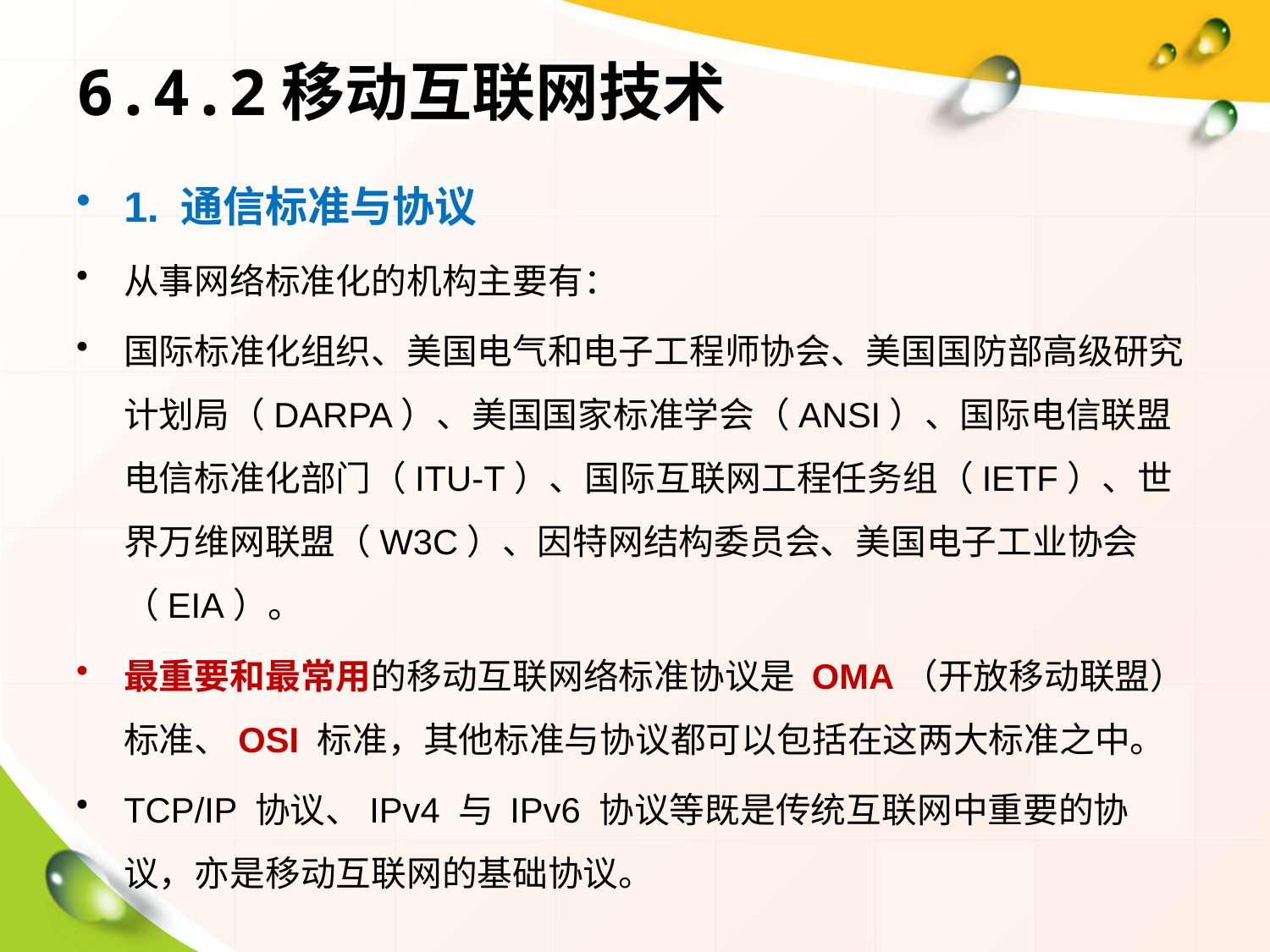

# 6.4.2移动互联网技术
1. 通信标准与协议
从事网络标准化的机构主要有：
国际标准化组织、美国电气和电子工程师协会、美国国防部高级研究计划局（DARPA）、美国国家标准学会（ANSI）、国际电信联盟电信标准化部门（ITU-T）、国际互联网工程任务组（IETF）、世界万维网联盟（W3C）、因特网结构委员会、美国电子工业协会（EIA）。
最重要和最常用的移动互联网络标准协议是 OMA（开放移动联盟）标准、OSI 标准，其他标准与协议都可以包括在这两大标准之中。
TCP/IP 协议、IPv4 与 IPv6 协议等既是传统互联网中重要的协议，亦是移动互联网的基础协议。